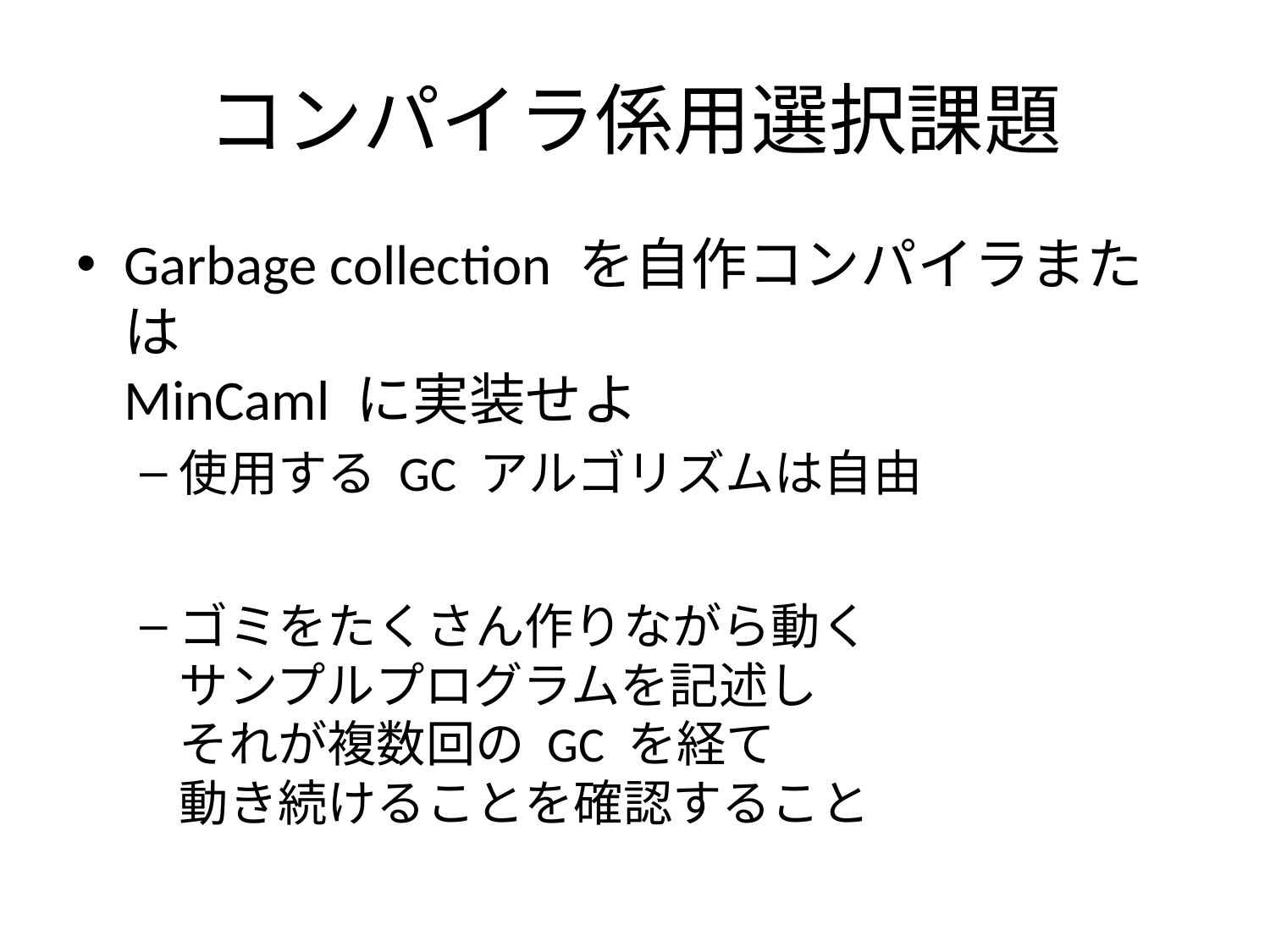

# コンパイラ係用選択課題
Garbage collection を自作コンパイラまたは
MinCaml に実装せよ
使用する GC アルゴリズムは自由

ゴミをたくさん作りながら動く
サンプルプログラムを記述し
それが複数回の GC を経て
動き続けることを確認すること